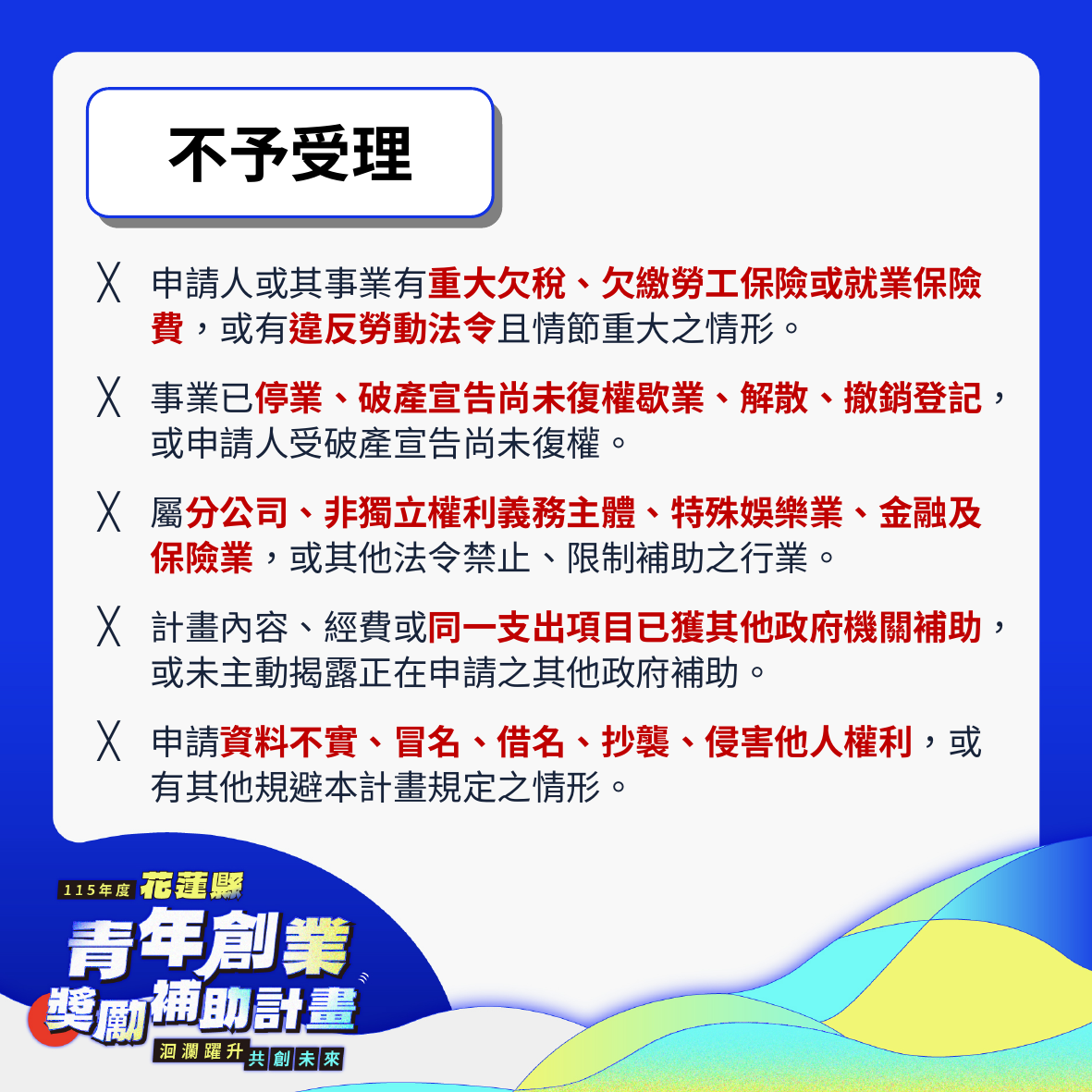

不予受理

申請人或其事業有重大欠稅、欠繳勞工保險或就業保險費，或有違反勞動法令且情節重大之情形。
事業已停業、破產宣告尚未復權歇業、解散、撤銷登記，或申請人受破產宣告尚未復權。
屬分公司、非獨立權利義務主體、特殊娛樂業、金融及保險業，或其他法令禁止、限制補助之行業。
計畫內容、經費或同一支出項目已獲其他政府機關補助，或未主動揭露正在申請之其他政府補助。
申請資料不實、冒名、借名、抄襲、侵害他人權利，或有其他規避本計畫規定之情形。